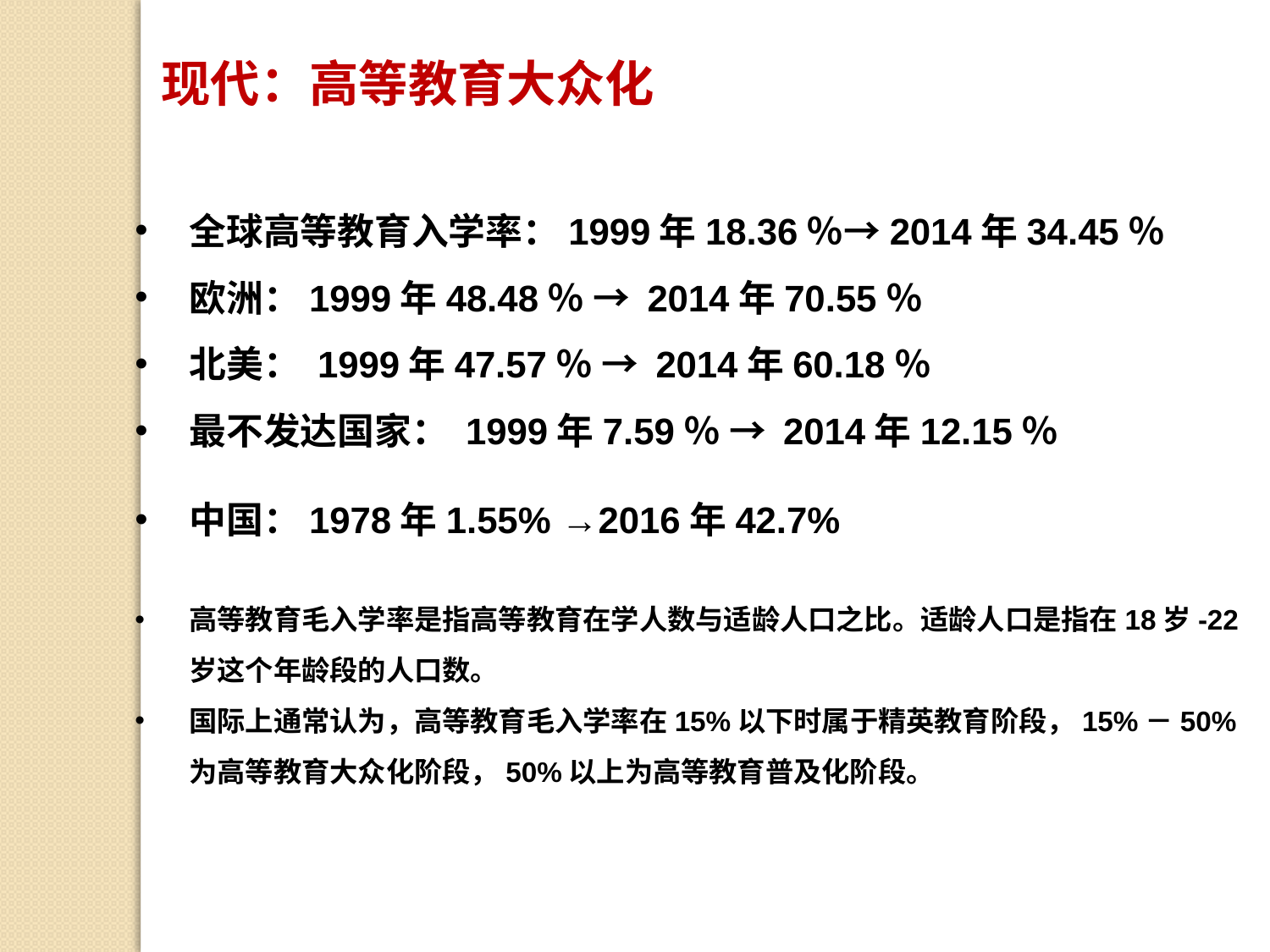

现代：高等教育大众化
全球高等教育入学率：1999年18.36％→2014年34.45％
欧洲：1999年48.48％ → 2014年70.55％
北美： 1999年47.57％ → 2014年60.18％
最不发达国家： 1999年7.59％ → 2014年12.15％

中国：1978年1.55% →2016年42.7%

高等教育毛入学率是指高等教育在学人数与适龄人口之比。适龄人口是指在18岁-22岁这个年龄段的人口数。
国际上通常认为，高等教育毛入学率在15%以下时属于精英教育阶段，15%－50%为高等教育大众化阶段，50%以上为高等教育普及化阶段。